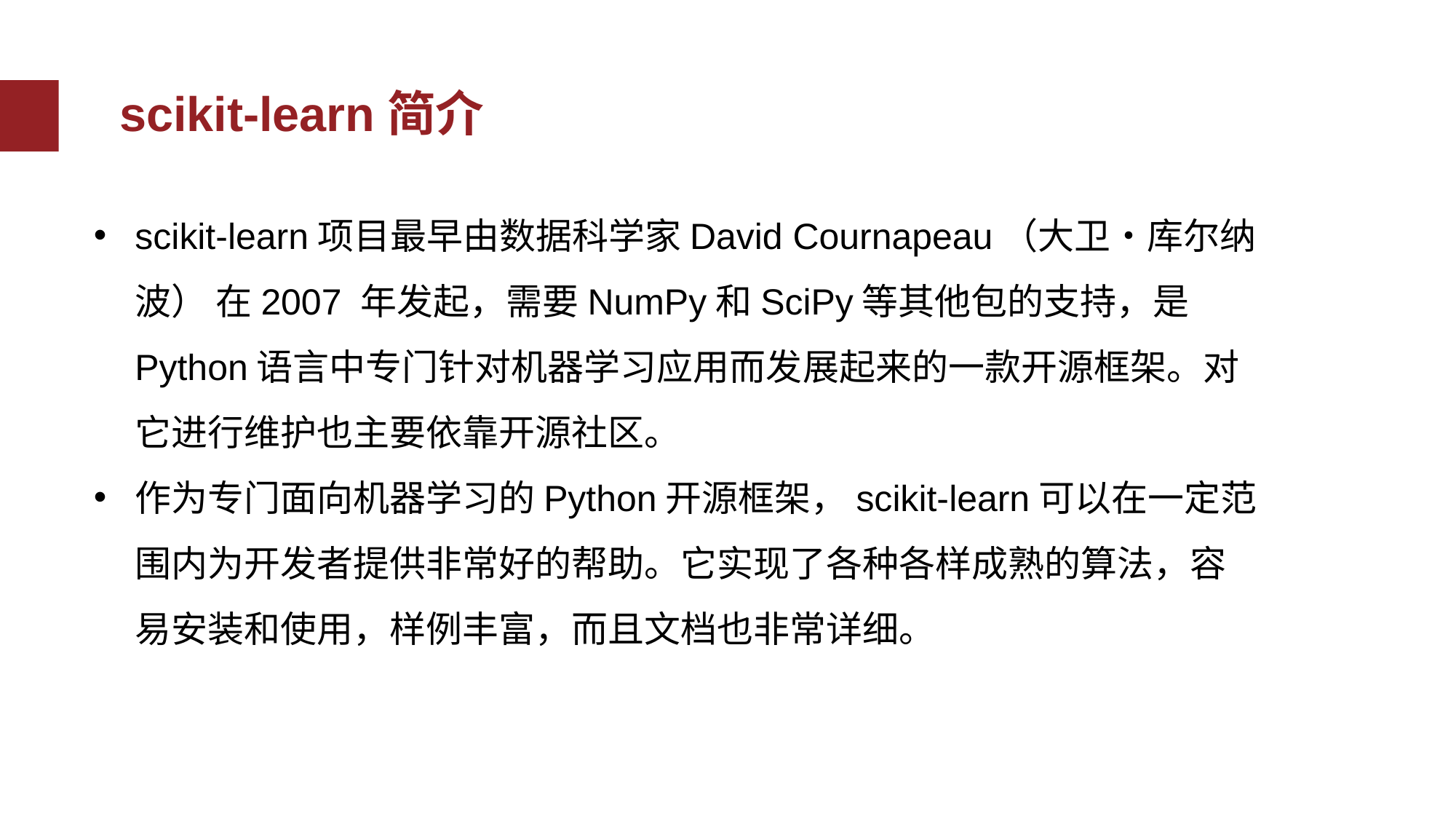

scikit-learn简介

scikit-learn项目最早由数据科学家David Cournapeau（大卫•库尔纳波） 在2007 年发起，需要NumPy和SciPy等其他包的支持，是Python语言中专门针对机器学习应用而发展起来的一款开源框架。对它进行维护也主要依靠开源社区。
作为专门面向机器学习的Python开源框架，scikit-learn可以在一定范围内为开发者提供非常好的帮助。它实现了各种各样成熟的算法，容易安装和使用，样例丰富，而且文档也非常详细。